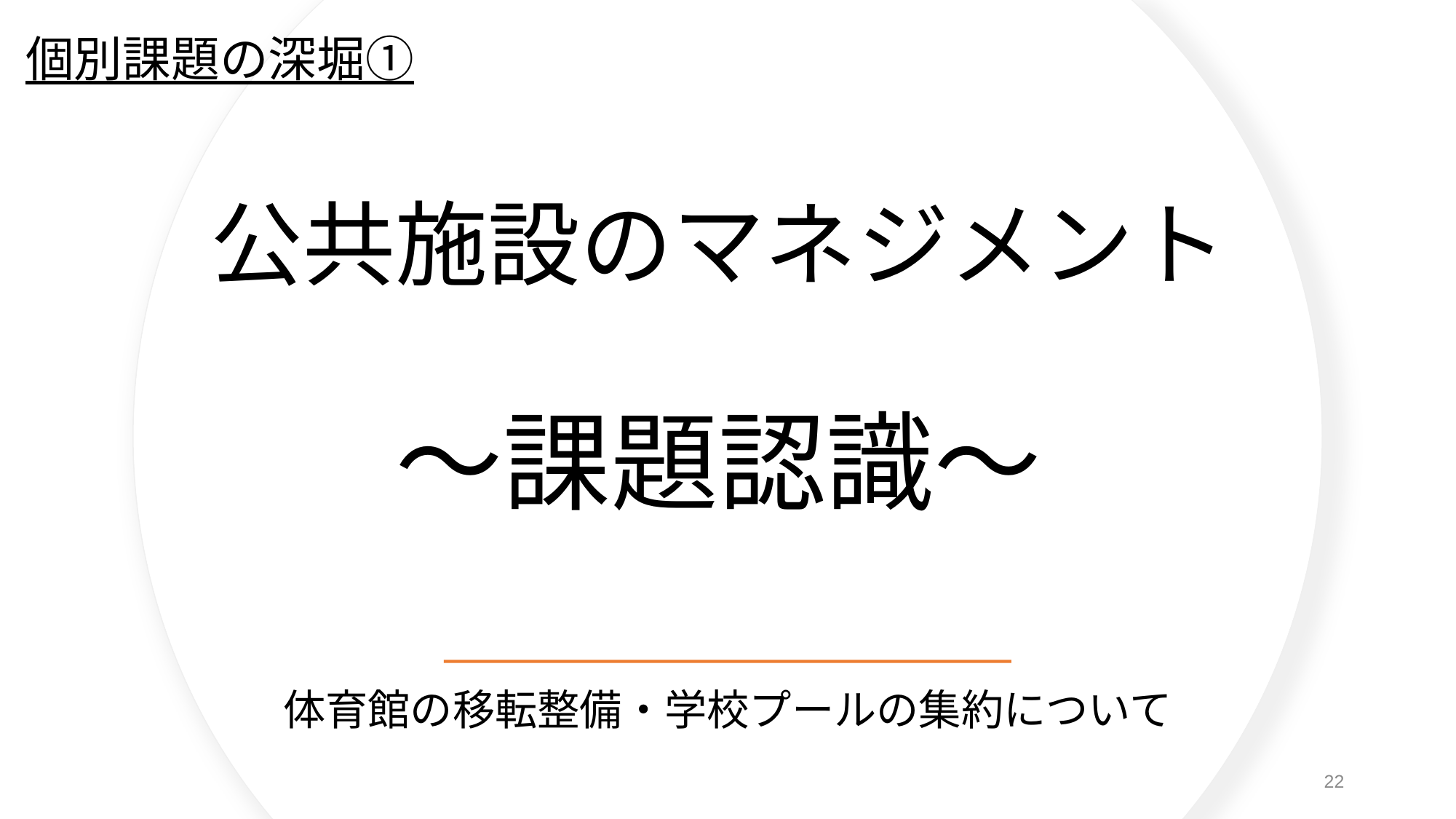

個別課題の深堀①

公共施設のマネジメント
～課題認識～

体育館の移転整備・学校プールの集約について
22